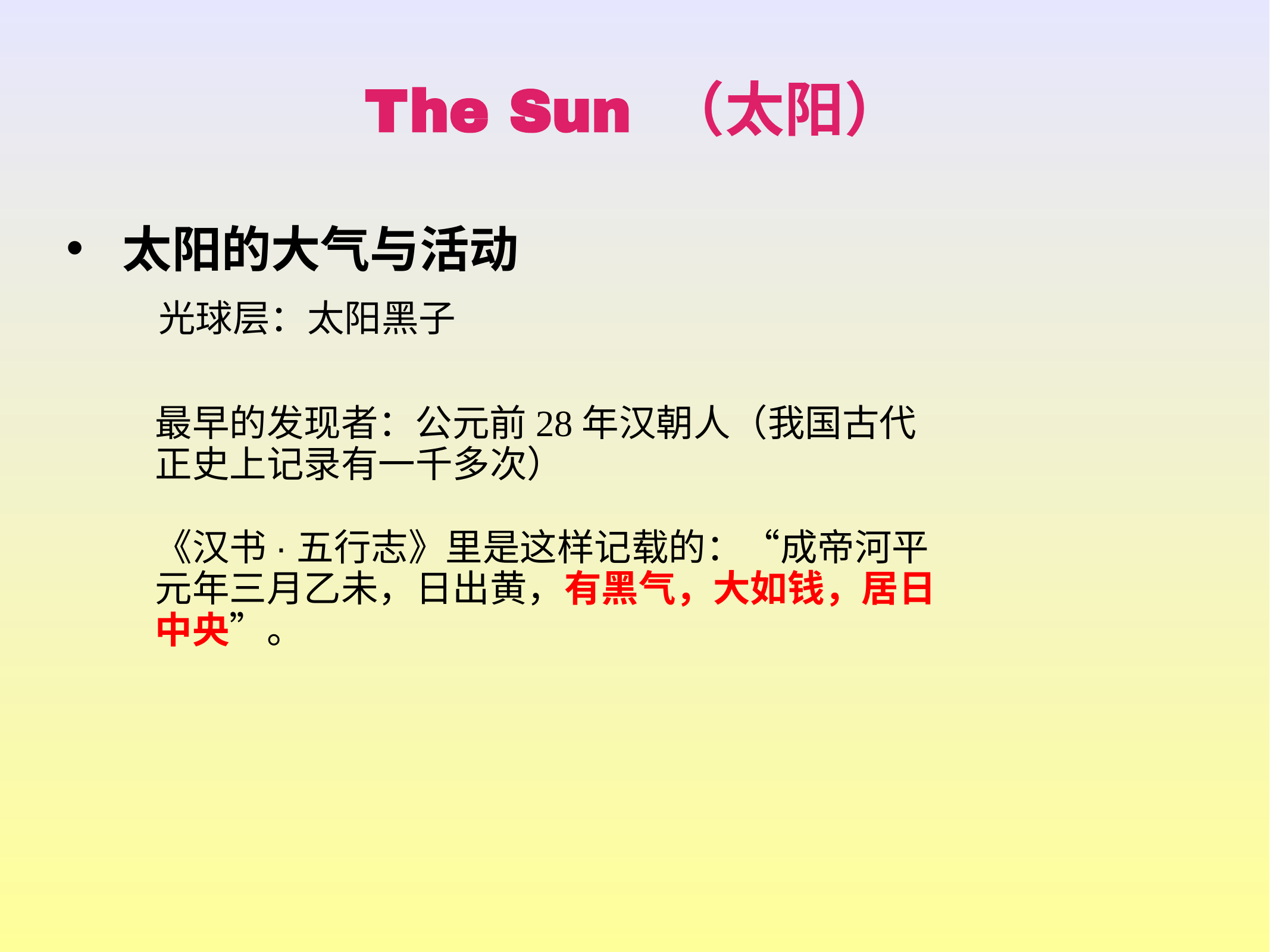

The Sun （太阳）
太阳的大气与活动

光球层：太阳黑子
最早的发现者：公元前28年汉朝人（我国古代正史上记录有一千多次）

《汉书·五行志》里是这样记载的：“成帝河平元年三月乙未，日出黄，有黑气，大如钱，居日中央”。